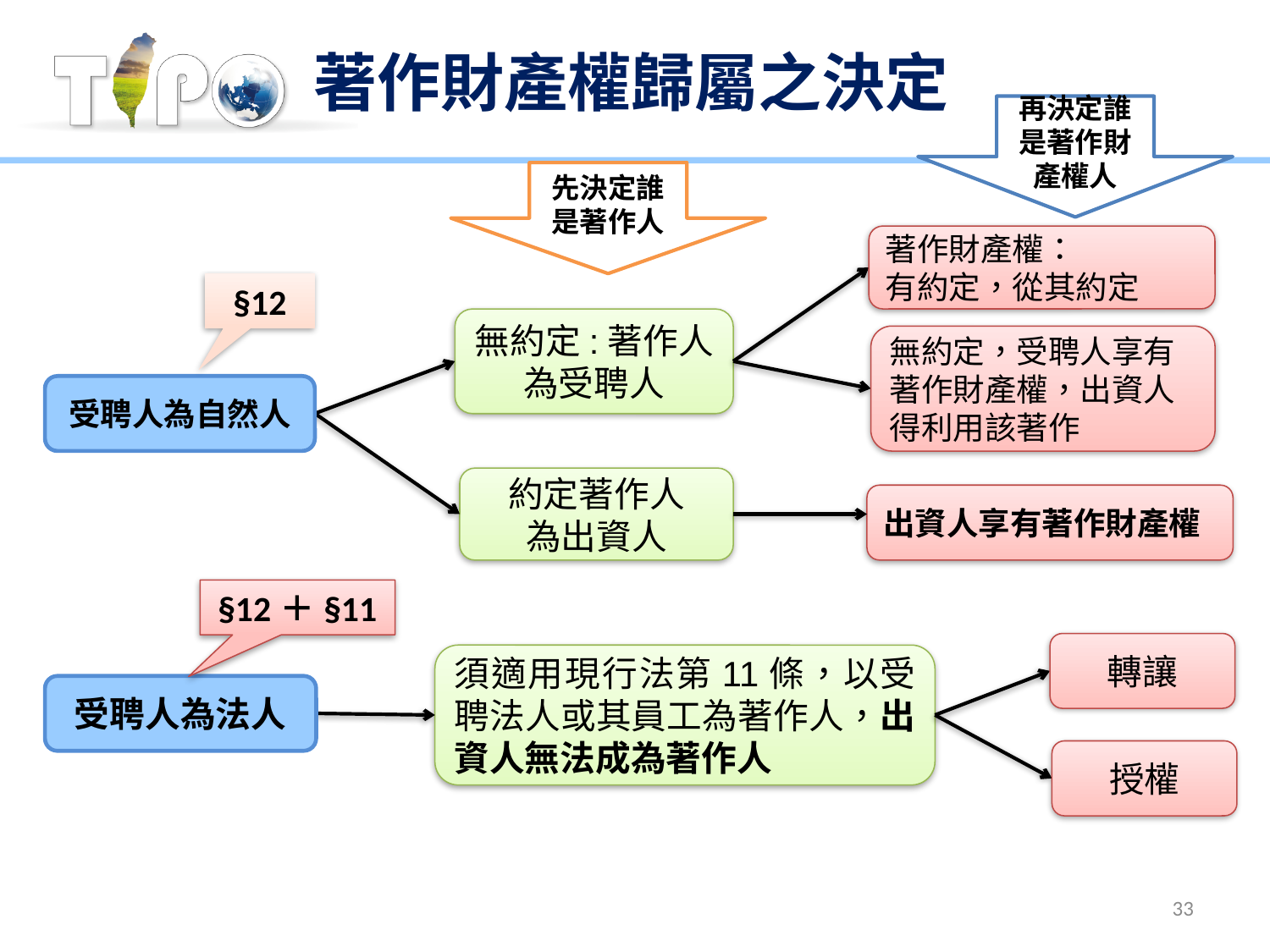

# 著作財產權歸屬之決定
再決定誰是著作財產權人
先決定誰是著作人
著作財產權：
有約定，從其約定
§12
無約定:著作人為受聘人
無約定，受聘人享有著作財產權，出資人得利用該著作
受聘人為自然人
約定著作人
為出資人
出資人享有著作財產權
§12＋§11
轉讓
須適用現行法第11條，以受聘法人或其員工為著作人，出資人無法成為著作人
受聘人為法人
授權
33